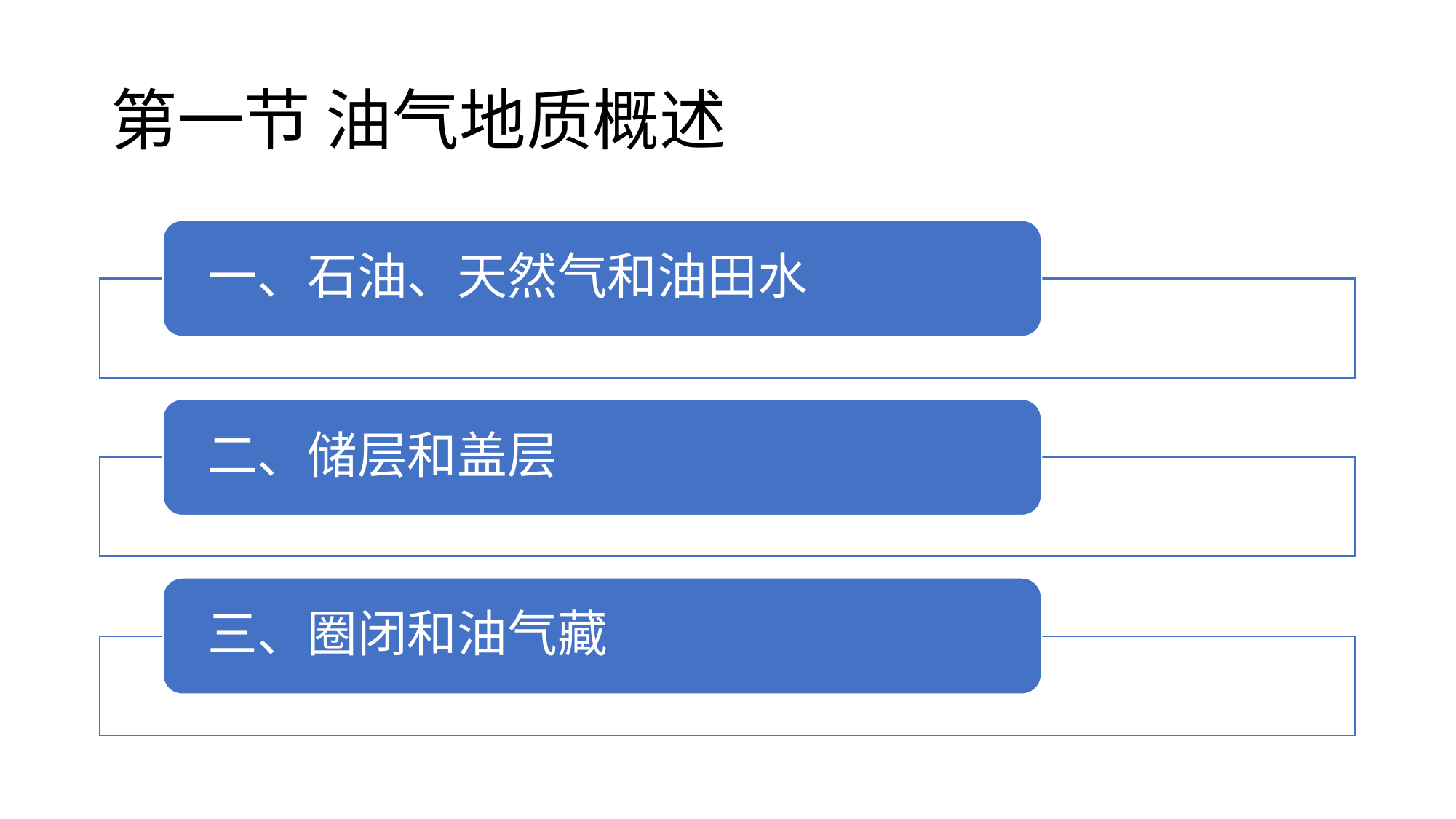

# 第一节 油气地质概述
一、石油、天然气和油田水
二、储层和盖层
三、圈闭和油气藏